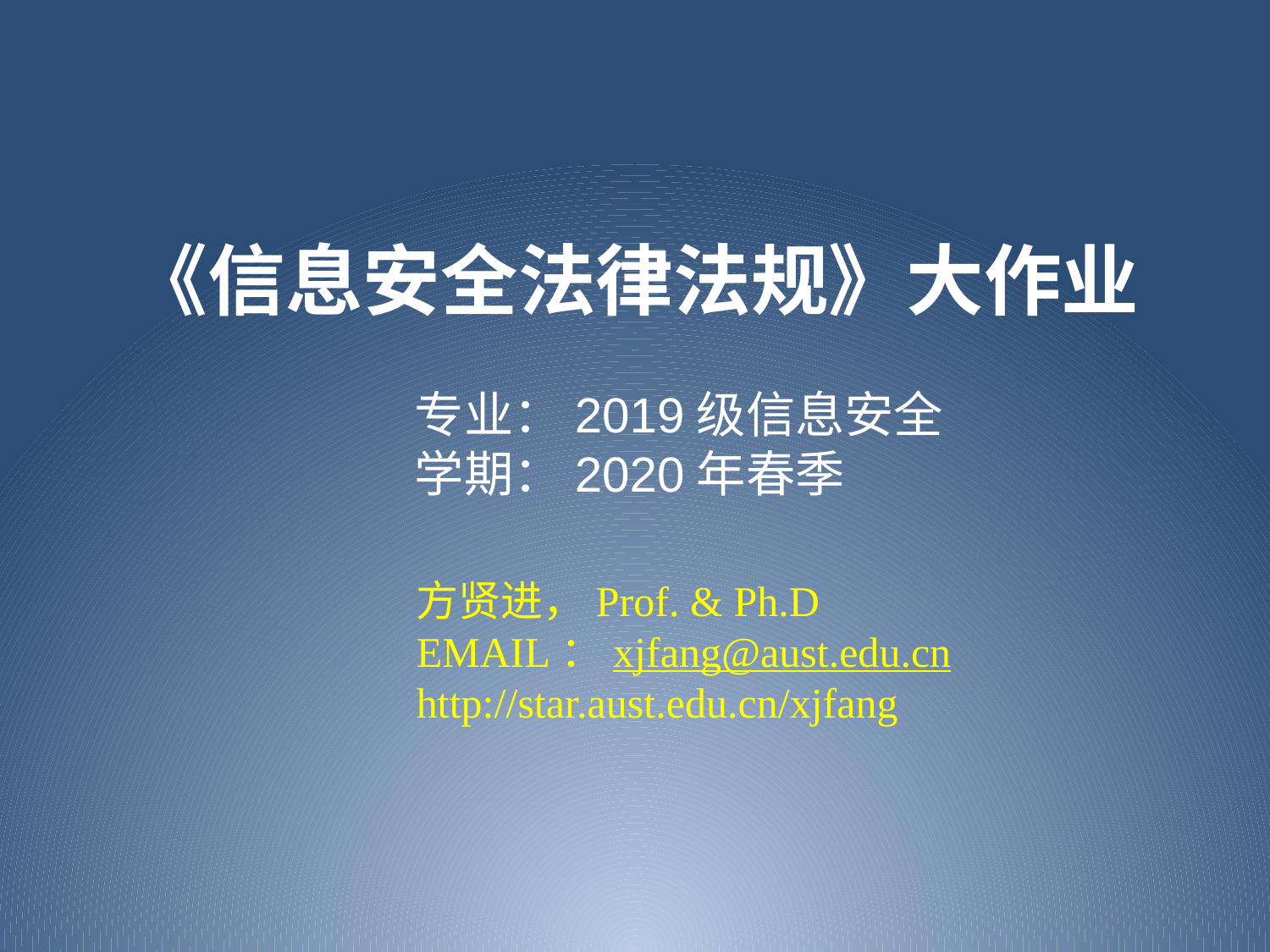

# 《信息安全法律法规》大作业
专业：2019级信息安全
学期：2020年春季
方贤进，Prof. & Ph.D
EMAIL：xjfang@aust.edu.cn
http://star.aust.edu.cn/xjfang